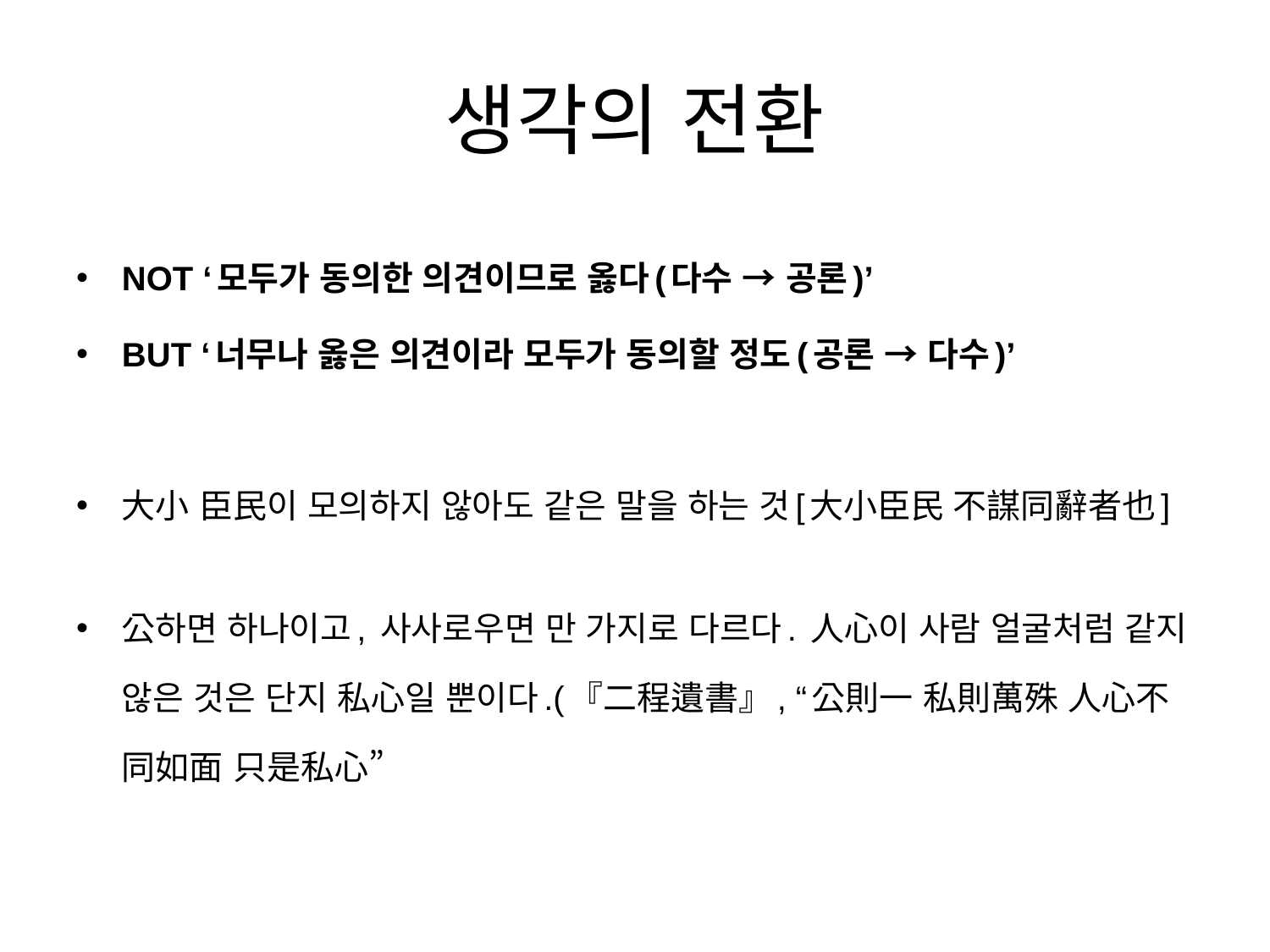

# 생각의 전환
NOT ‘모두가 동의한 의견이므로 옳다(다수 → 공론)’
BUT ‘너무나 옳은 의견이라 모두가 동의할 정도(공론 → 다수)’

大小 臣民이 모의하지 않아도 같은 말을 하는 것[大小臣民 不謀同辭者也]

公하면 하나이고, 사사로우면 만 가지로 다르다. 人心이 사람 얼굴처럼 같지 않은 것은 단지 私心일 뿐이다.(『二程遺書』, “公則一 私則萬殊 人心不同如面 只是私心”